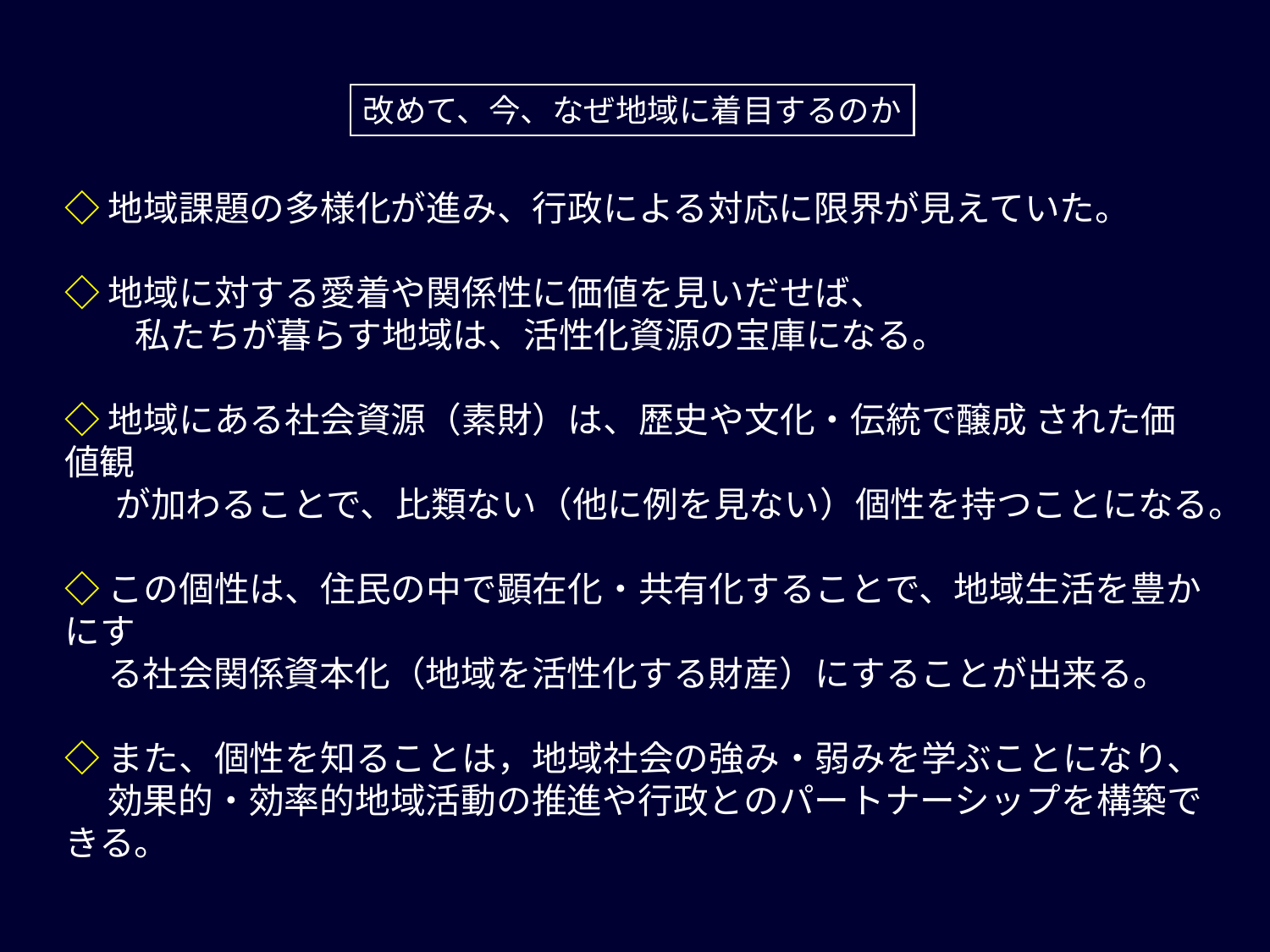

改めて、今、なぜ地域に着目するのか

◇地域課題の多様化が進み、行政による対応に限界が見えていた。

◇地域に対する愛着や関係性に価値を見いだせば、
　　私たちが暮らす地域は、活性化資源の宝庫になる。

◇地域にある社会資源（素財）は、歴史や文化・伝統で醸成 された価値観
　  が加わることで、比類ない（他に例を見ない）個性を持つことになる。

◇この個性は、住民の中で顕在化・共有化することで、地域生活を豊かにす
　 る社会関係資本化（地域を活性化する財産）にすることが出来る。

◇また、個性を知ることは，地域社会の強み・弱みを学ぶことになり、
　 効果的・効率的地域活動の推進や行政とのパートナーシップを構築できる。